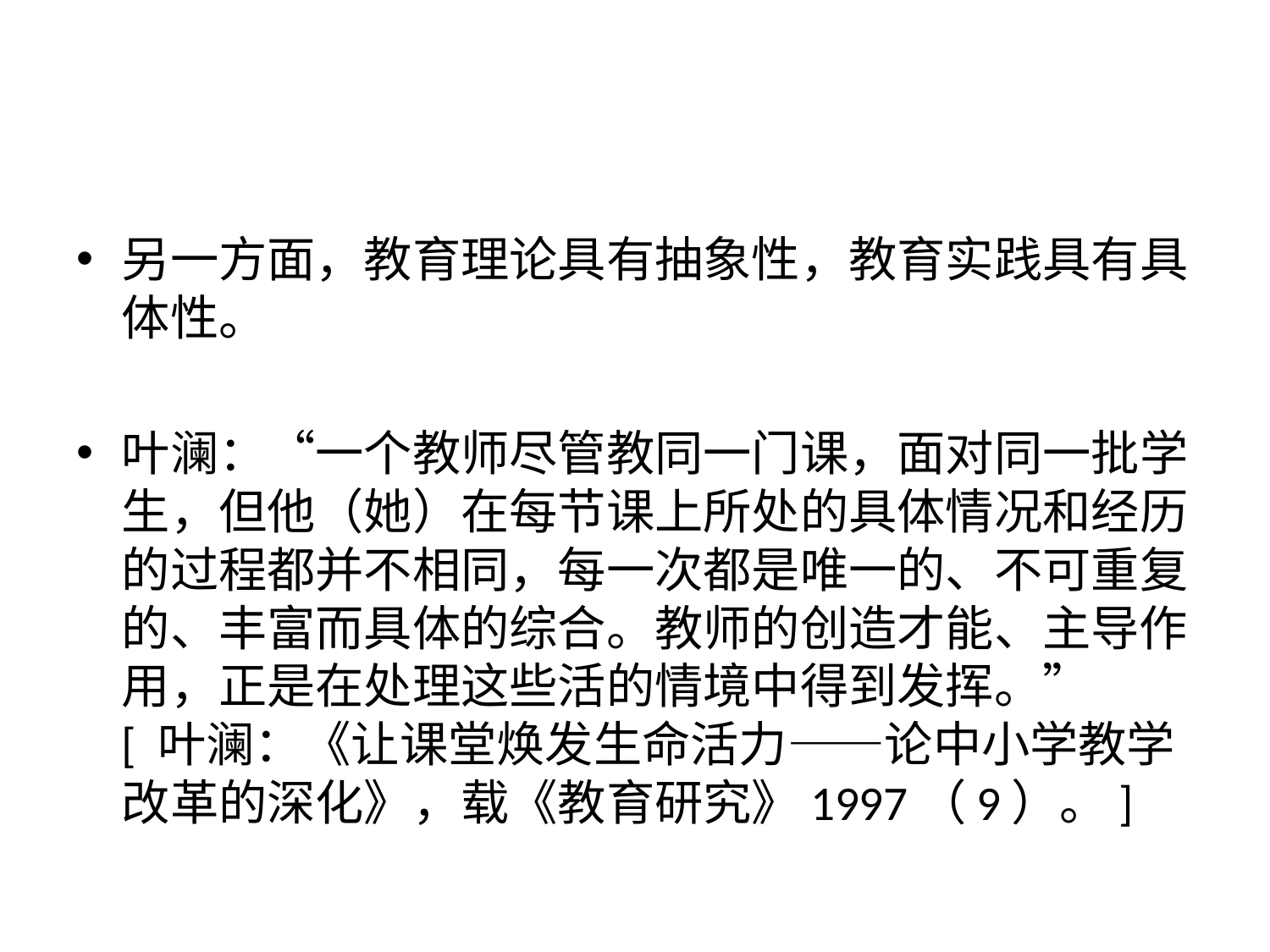

#
另一方面，教育理论具有抽象性，教育实践具有具体性。

叶澜：“一个教师尽管教同一门课，面对同一批学生，但他（她）在每节课上所处的具体情况和经历的过程都并不相同，每一次都是唯一的、不可重复的、丰富而具体的综合。教师的创造才能、主导作用，正是在处理这些活的情境中得到发挥。” [ 叶澜：《让课堂焕发生命活力——论中小学教学改革的深化》，载《教育研究》1997（9）。]